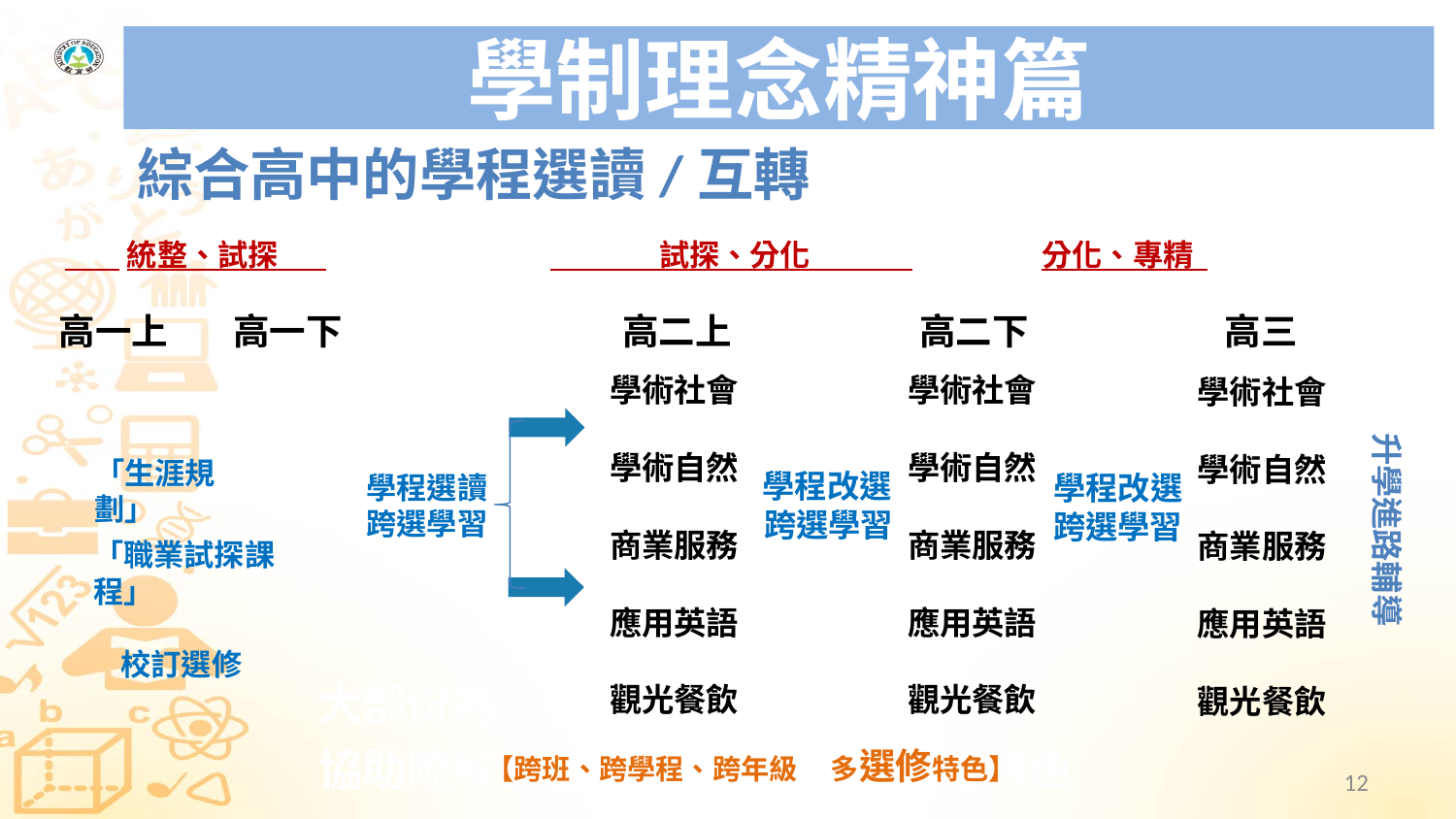

# 學制理念精神篇
綜合高中的學程選讀/互轉
        統整、試探                                                        試探、分化                                  分化、專精
高二上
高二下
高一上
高一下
高三
學術社會

學術自然

商業服務

應用英語

觀光餐飲
學術社會

學術自然

商業服務

應用英語

觀光餐飲
學術社會

學術自然

商業服務

應用英語

觀光餐飲

升學進路輔導
「生涯規劃」
  學程改選
  跨選學習
學程改選
跨選學習
學程選讀
跨選學習
「職業試探課程」
   校訂選修
大部份為一般科目課程
協助瞭解自己的興趣、性向與學程特色
【跨班、跨學程、跨年級     多選修特色】
12